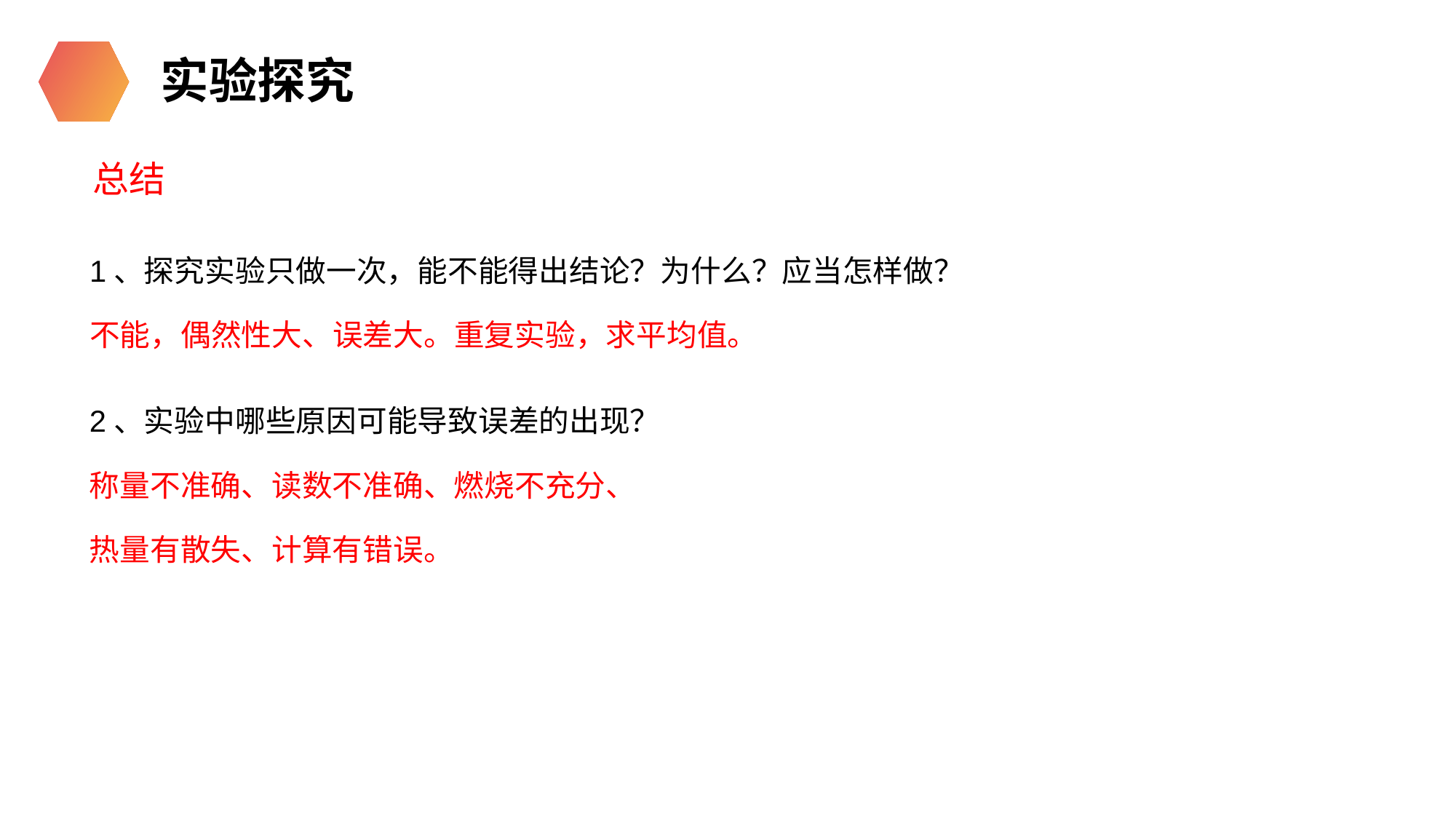

实验探究
   总结
1、探究实验只做一次，能不能得出结论？为什么？应当怎样做？
不能，偶然性大、误差大。重复实验，求平均值。
2、实验中哪些原因可能导致误差的出现？
称量不准确、读数不准确、燃烧不充分、
热量有散失、计算有错误。